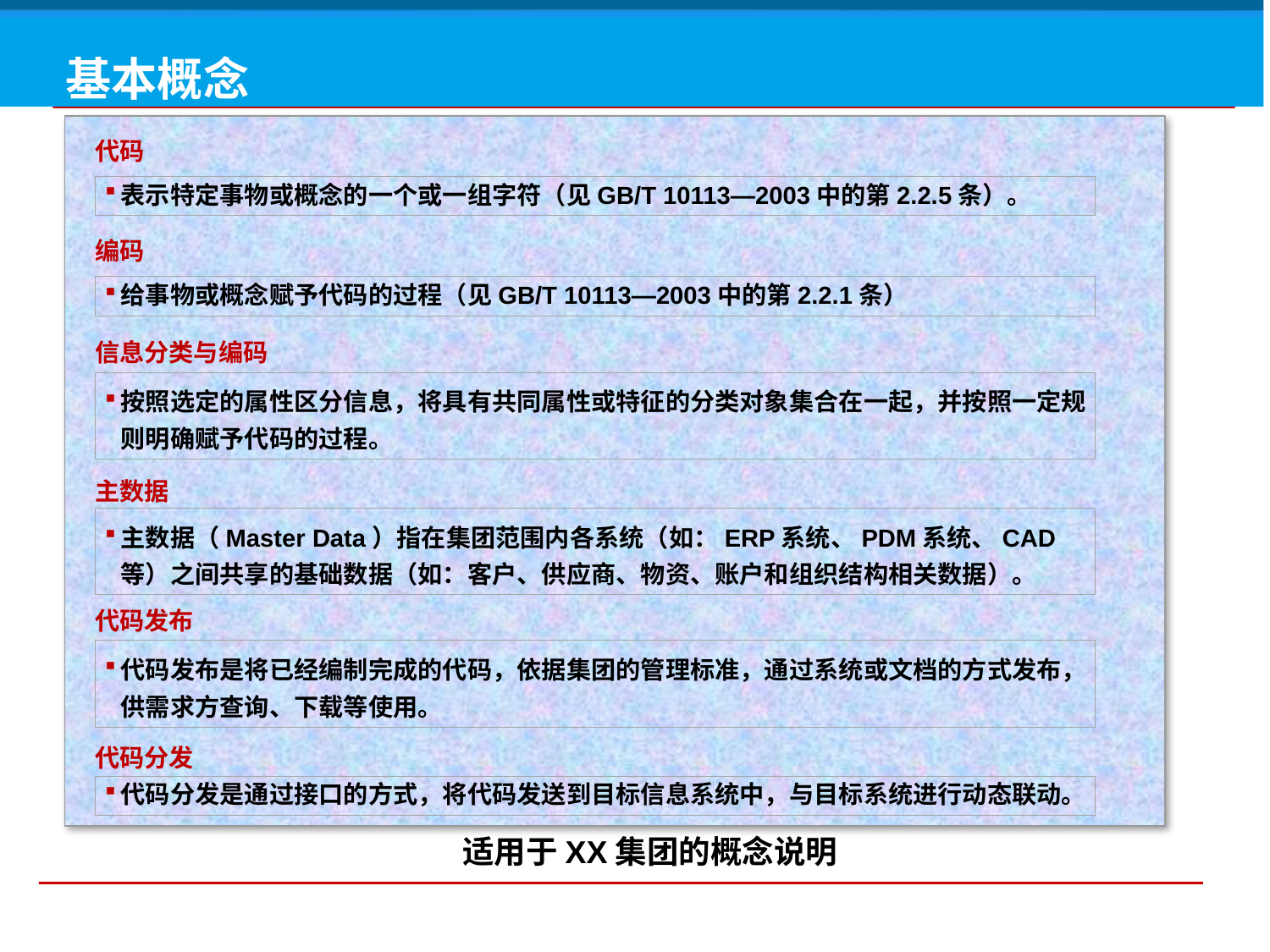

# 基本概念

代码
表示特定事物或概念的一个或一组字符（见GB/T 10113—2003中的第2.2.5条）。
编码
给事物或概念赋予代码的过程（见GB/T 10113—2003中的第2.2.1条）
信息分类与编码
按照选定的属性区分信息，将具有共同属性或特征的分类对象集合在一起，并按照一定规则明确赋予代码的过程。
主数据
主数据（Master Data）指在集团范围内各系统（如：ERP系统、PDM系统、CAD等）之间共享的基础数据（如：客户、供应商、物资、账户和组织结构相关数据）。
代码发布
代码发布是将已经编制完成的代码，依据集团的管理标准，通过系统或文档的方式发布，供需求方查询、下载等使用。
代码分发
代码分发是通过接口的方式，将代码发送到目标信息系统中，与目标系统进行动态联动。
适用于XX集团的概念说明